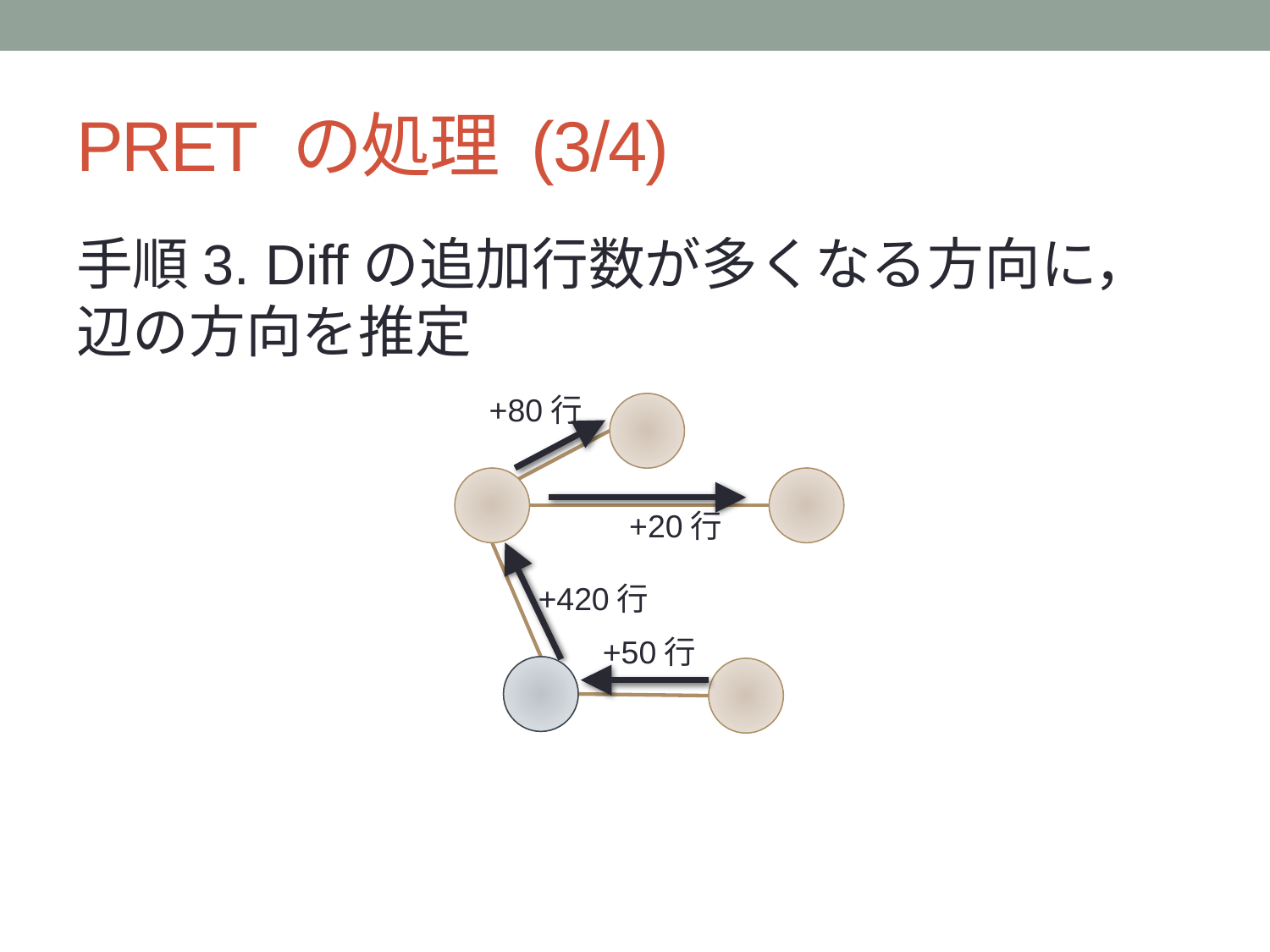

# PRET の処理 (3/4)
手順3. Diffの追加行数が多くなる方向に，辺の方向を推定
+80行

+20行
+420行
+50行